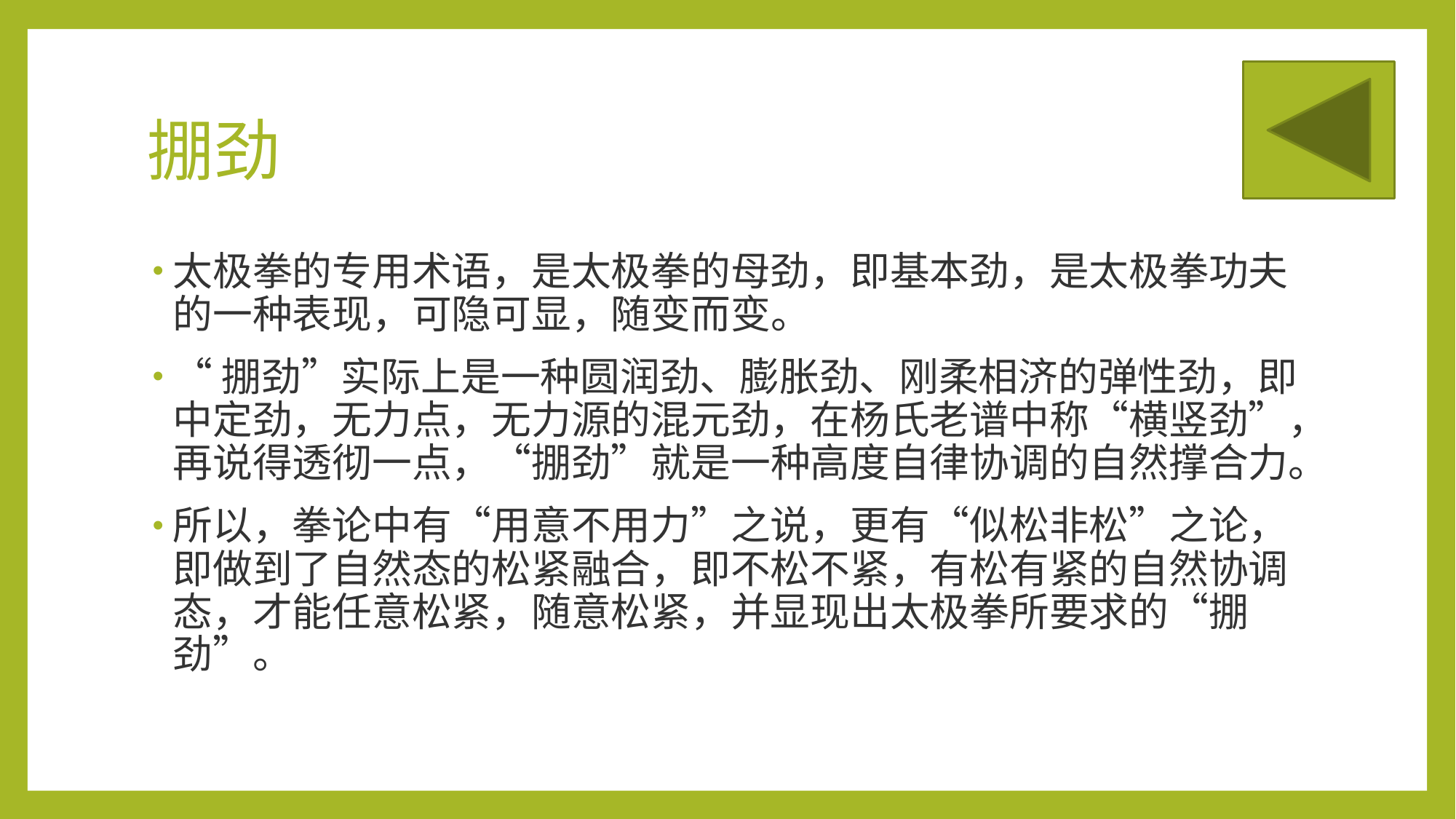

# 掤劲
太极拳的专用术语，是太极拳的母劲，即基本劲，是太极拳功夫的一种表现，可隐可显，随变而变。
“掤劲”实际上是一种圆润劲、膨胀劲、刚柔相济的弹性劲，即中定劲，无力点，无力源的混元劲，在杨氏老谱中称“横竖劲”，再说得透彻一点，“掤劲”就是一种高度自律协调的自然撑合力。
所以，拳论中有“用意不用力”之说，更有“似松非松”之论，即做到了自然态的松紧融合，即不松不紧，有松有紧的自然协调态，才能任意松紧，随意松紧，并显现出太极拳所要求的“掤劲”。